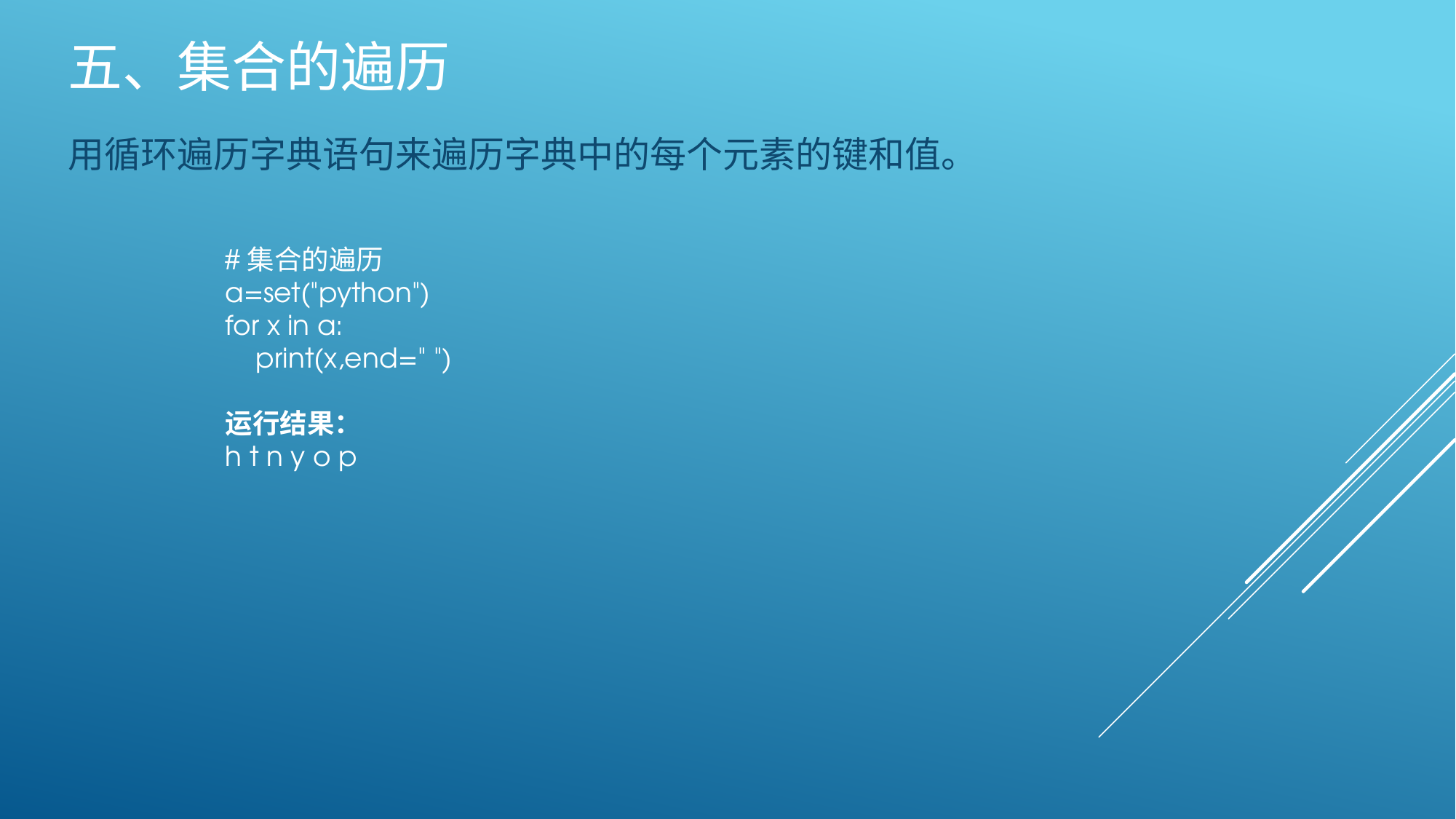

# 五、集合的遍历
用循环遍历字典语句来遍历字典中的每个元素的键和值。
#集合的遍历
a=set("python")
for x in a:
    print(x,end=" ")

运行结果：
h t n y o p